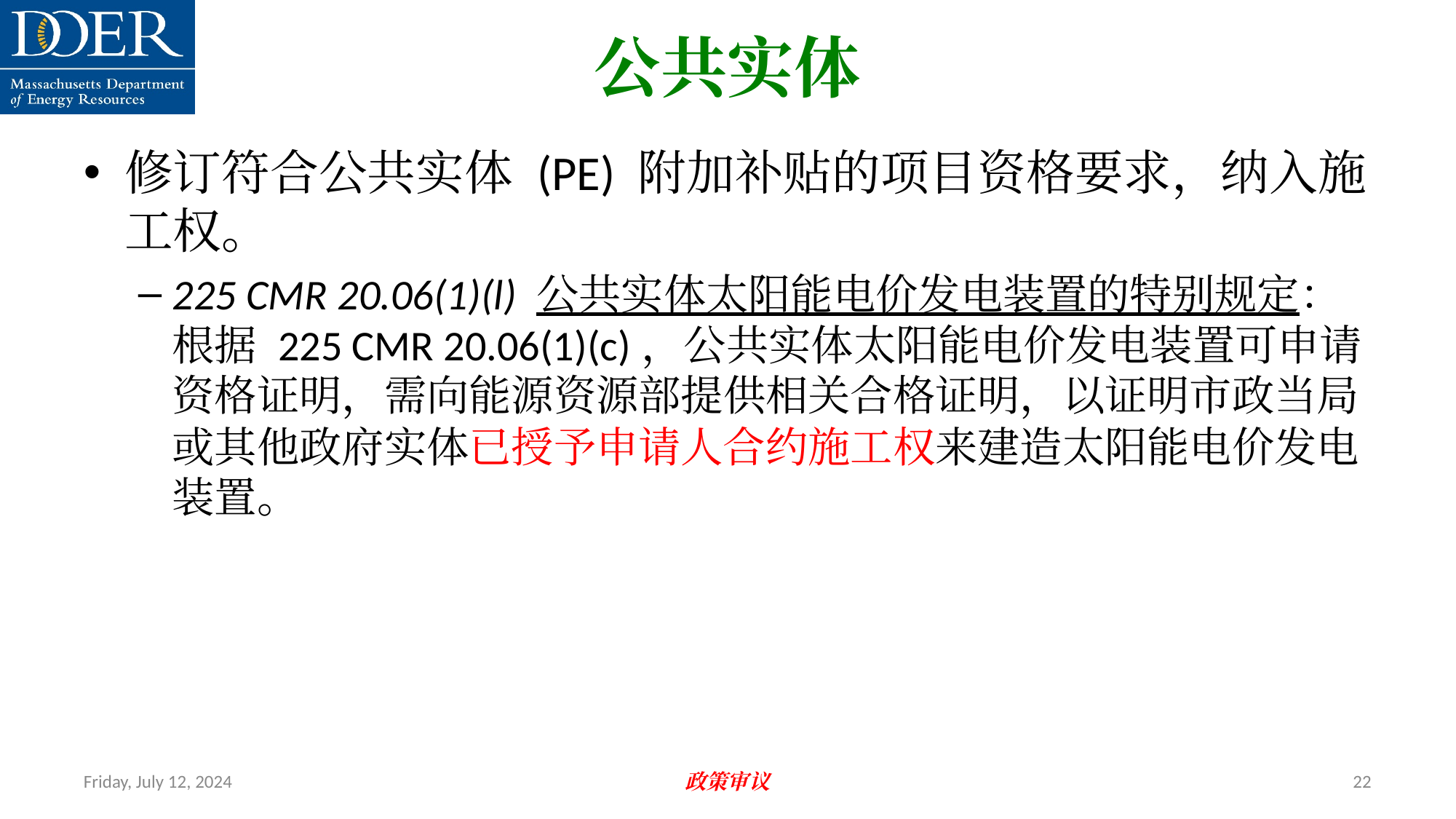

公共实体
修订符合公共实体 (PE) 附加补贴的项目资格要求，纳入施工权。
225 CMR 20.06(1)(l) 公共实体太阳能电价发电装置的特别规定：根据 225 CMR 20.06(1)(c)，公共实体太阳能电价发电装置可申请资格证明，需向能源资源部提供相关合格证明，以证明市政当局或其他政府实体已授予申请人合约施工权来建造太阳能电价发电装置。

Friday, July 12, 2024
政策审议
22